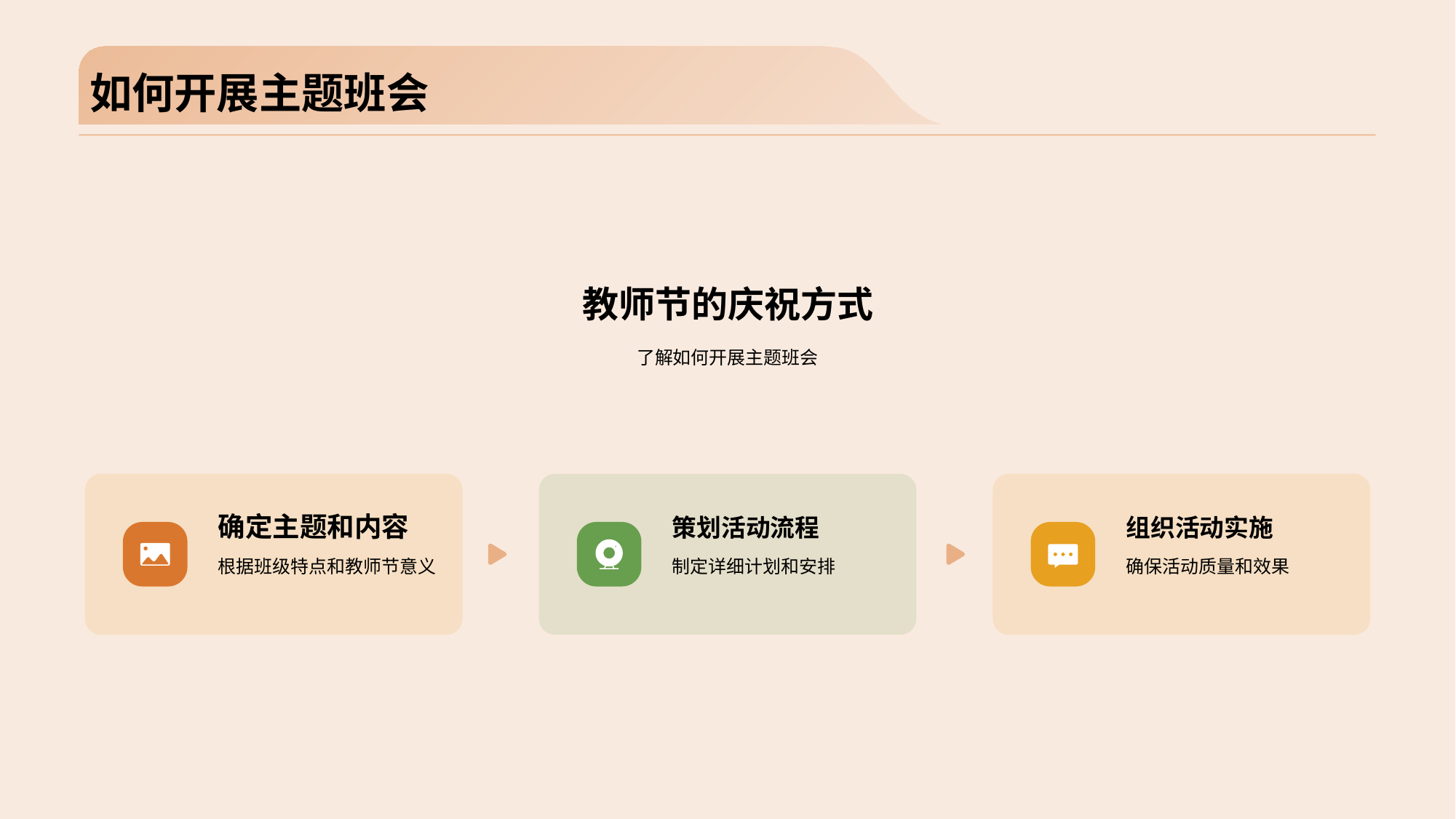

# 如何开展主题班会
教师节的庆祝方式
了解如何开展主题班会

确定主题和内容
根据班级特点和教师节意义

策划活动流程
制定详细计划和安排

组织活动实施
确保活动质量和效果